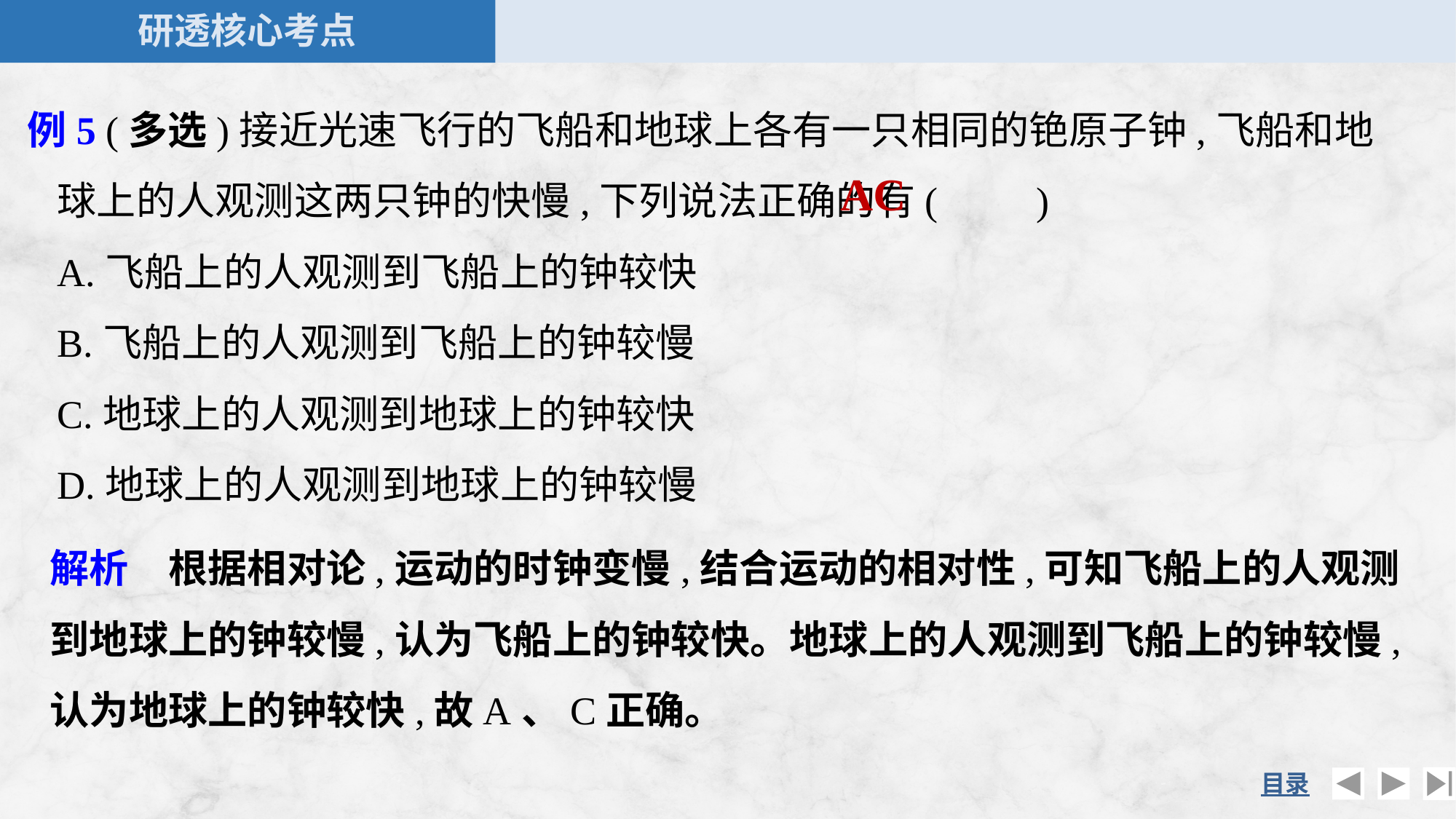

例5 (多选)接近光速飞行的飞船和地球上各有一只相同的铯原子钟,飞船和地球上的人观测这两只钟的快慢,下列说法正确的有(　　)
	A.飞船上的人观测到飞船上的钟较快
	B.飞船上的人观测到飞船上的钟较慢
	C.地球上的人观测到地球上的钟较快
	D.地球上的人观测到地球上的钟较慢
AC
解析　根据相对论,运动的时钟变慢,结合运动的相对性,可知飞船上的人观测到地球上的钟较慢,认为飞船上的钟较快。地球上的人观测到飞船上的钟较慢,认为地球上的钟较快,故A、C正确。